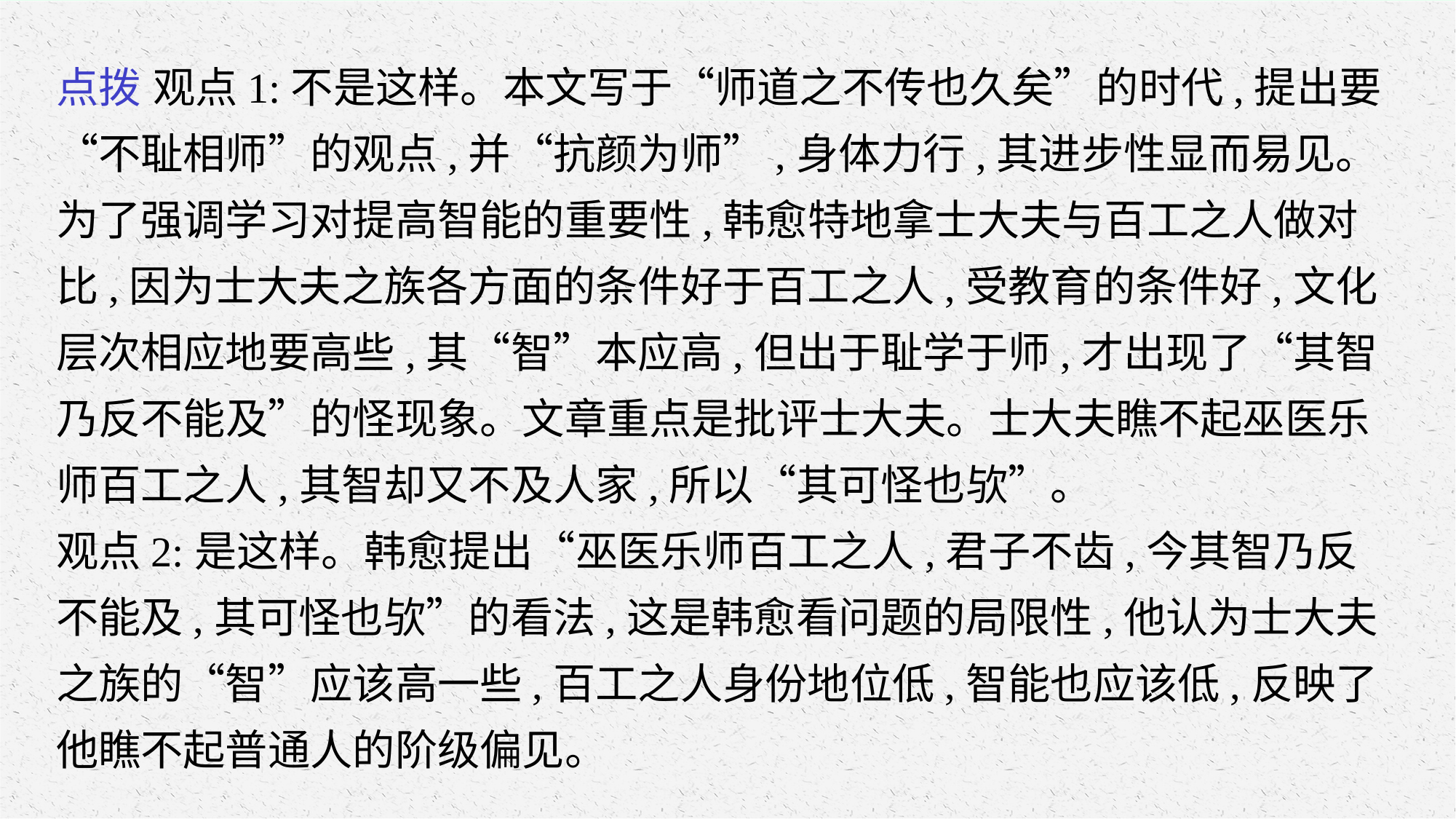

点拨 观点1:不是这样。本文写于“师道之不传也久矣”的时代,提出要“不耻相师”的观点,并“抗颜为师”,身体力行,其进步性显而易见。为了强调学习对提高智能的重要性,韩愈特地拿士大夫与百工之人做对比,因为士大夫之族各方面的条件好于百工之人,受教育的条件好,文化层次相应地要高些,其“智”本应高,但出于耻学于师,才出现了“其智乃反不能及”的怪现象。文章重点是批评士大夫。士大夫瞧不起巫医乐师百工之人,其智却又不及人家,所以“其可怪也欤”。
观点2:是这样。韩愈提出“巫医乐师百工之人,君子不齿,今其智乃反不能及,其可怪也欤”的看法,这是韩愈看问题的局限性,他认为士大夫之族的“智”应该高一些,百工之人身份地位低,智能也应该低,反映了他瞧不起普通人的阶级偏见。